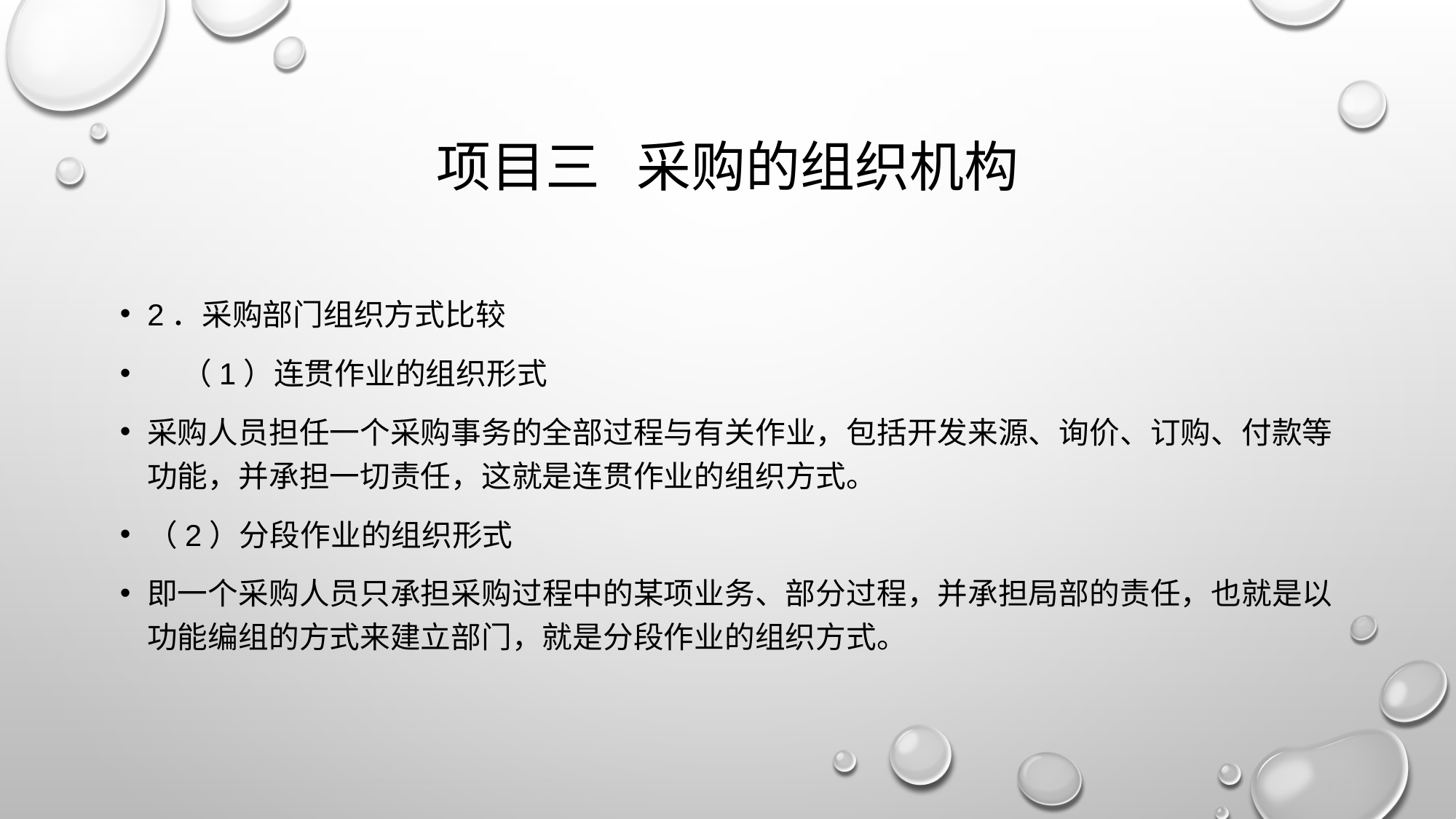

# 项目三   采购的组织机构
2．采购部门组织方式比较
    （1）连贯作业的组织形式
采购人员担任一个采购事务的全部过程与有关作业，包括开发来源、询价、订购、付款等功能，并承担一切责任，这就是连贯作业的组织方式。
（2）分段作业的组织形式
即一个采购人员只承担采购过程中的某项业务、部分过程，并承担局部的责任，也就是以功能编组的方式来建立部门，就是分段作业的组织方式。